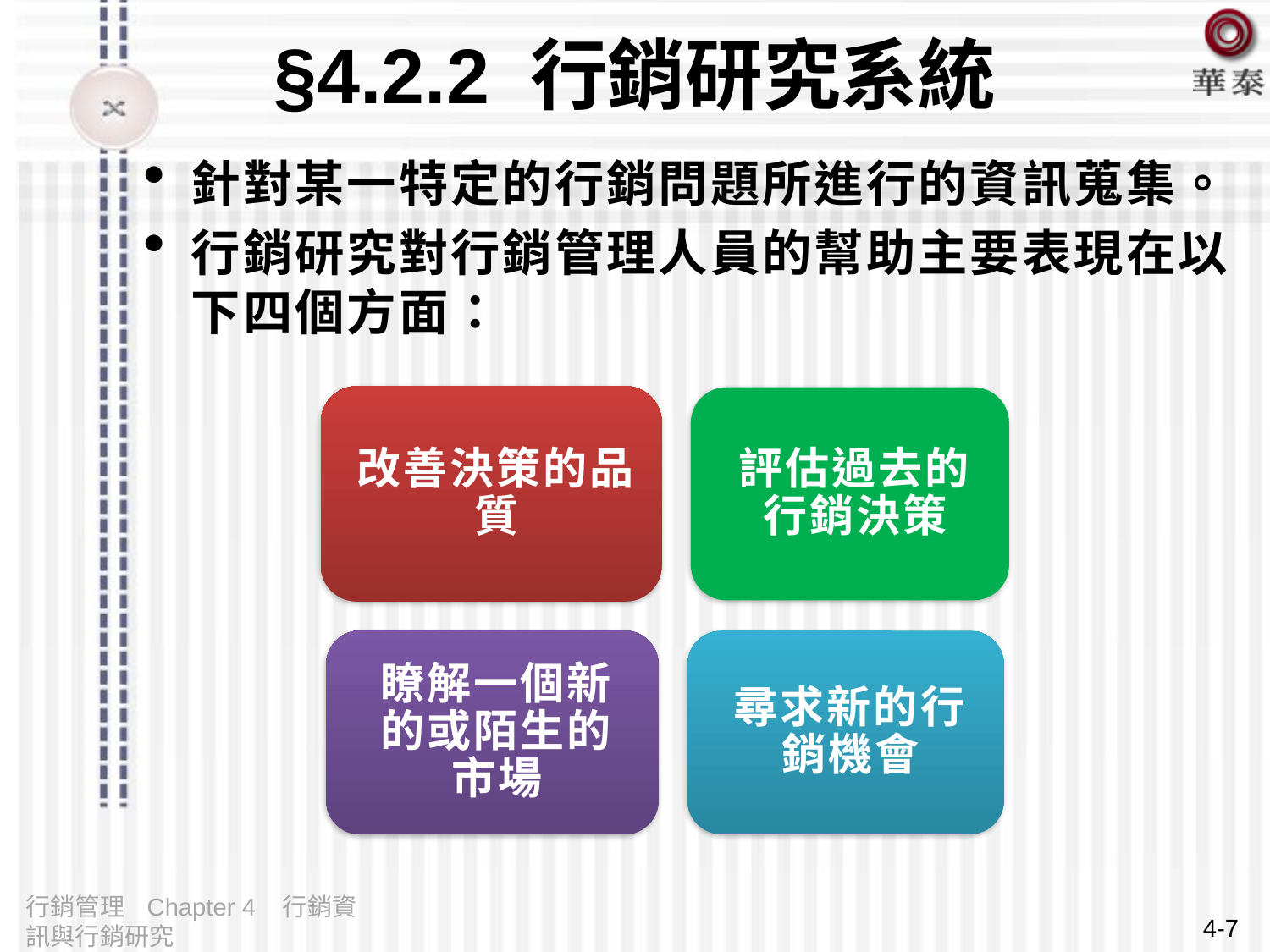

# §4.2.2 行銷研究系統
針對某一特定的行銷問題所進行的資訊蒐集。
行銷研究對行銷管理人員的幫助主要表現在以下四個方面：
改善決策的品質
評估過去的行銷決策
瞭解一個新的或陌生的市場
尋求新的行銷機會
行銷管理   Chapter 4   行銷資訊與行銷研究
4-7